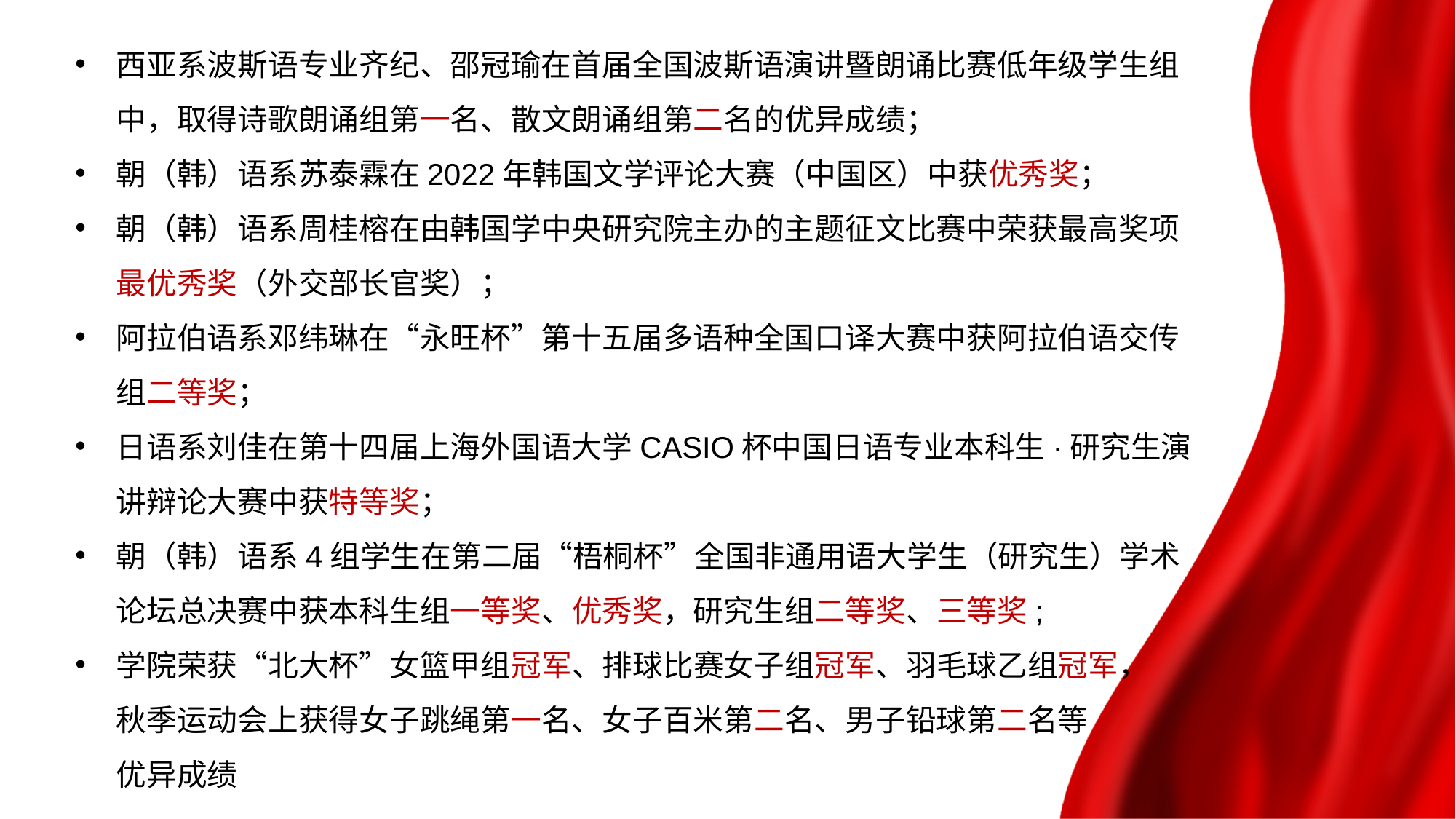

西亚系波斯语专业齐纪、邵冠瑜在首届全国波斯语演讲暨朗诵比赛低年级学生组中，取得诗歌朗诵组第一名、散文朗诵组第二名的优异成绩；
朝（韩）语系苏泰霖在2022年韩国文学评论大赛（中国区）中获优秀奖；
朝（韩）语系周桂榕在由韩国学中央研究院主办的主题征文比赛中荣获最高奖项最优秀奖（外交部长官奖）；
阿拉伯语系邓纬琳在“永旺杯”第十五届多语种全国口译大赛中获阿拉伯语交传组二等奖；
日语系刘佳在第十四届上海外国语大学CASIO杯中国日语专业本科生·研究生演讲辩论大赛中获特等奖；
朝（韩）语系4组学生在第二届“梧桐杯”全国非通用语大学生（研究生）学术论坛总决赛中获本科生组一等奖、优秀奖，研究生组二等奖、三等奖;
学院荣获“北大杯”女篮甲组冠军、排球比赛女子组冠军、羽毛球乙组冠军，
     秋季运动会上获得女子跳绳第一名、女子百米第二名、男子铅球第二名等
     优异成绩